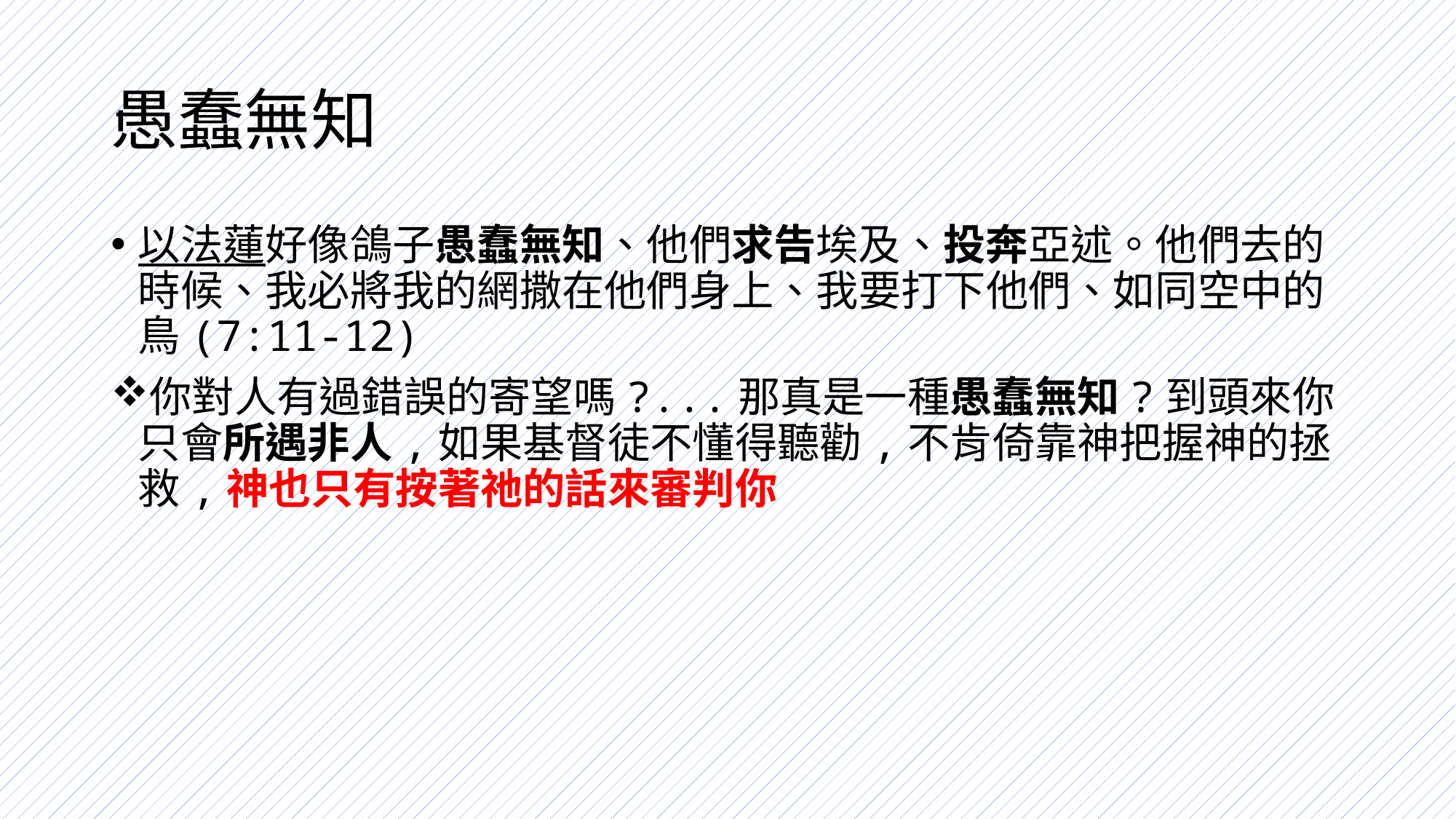

# 愚蠢無知
以法蓮好像鴿子愚蠢無知、他們求告埃及、投奔亞述。他們去的時候、我必將我的網撒在他們身上、我要打下他們、如同空中的鳥(7:11-12)
你對人有過錯誤的寄望嗎?...那真是一種愚蠢無知?到頭來你只會所遇非人,如果基督徒不懂得聽勸,不肯倚靠神把握神的拯救,神也只有按著祂的話來審判你